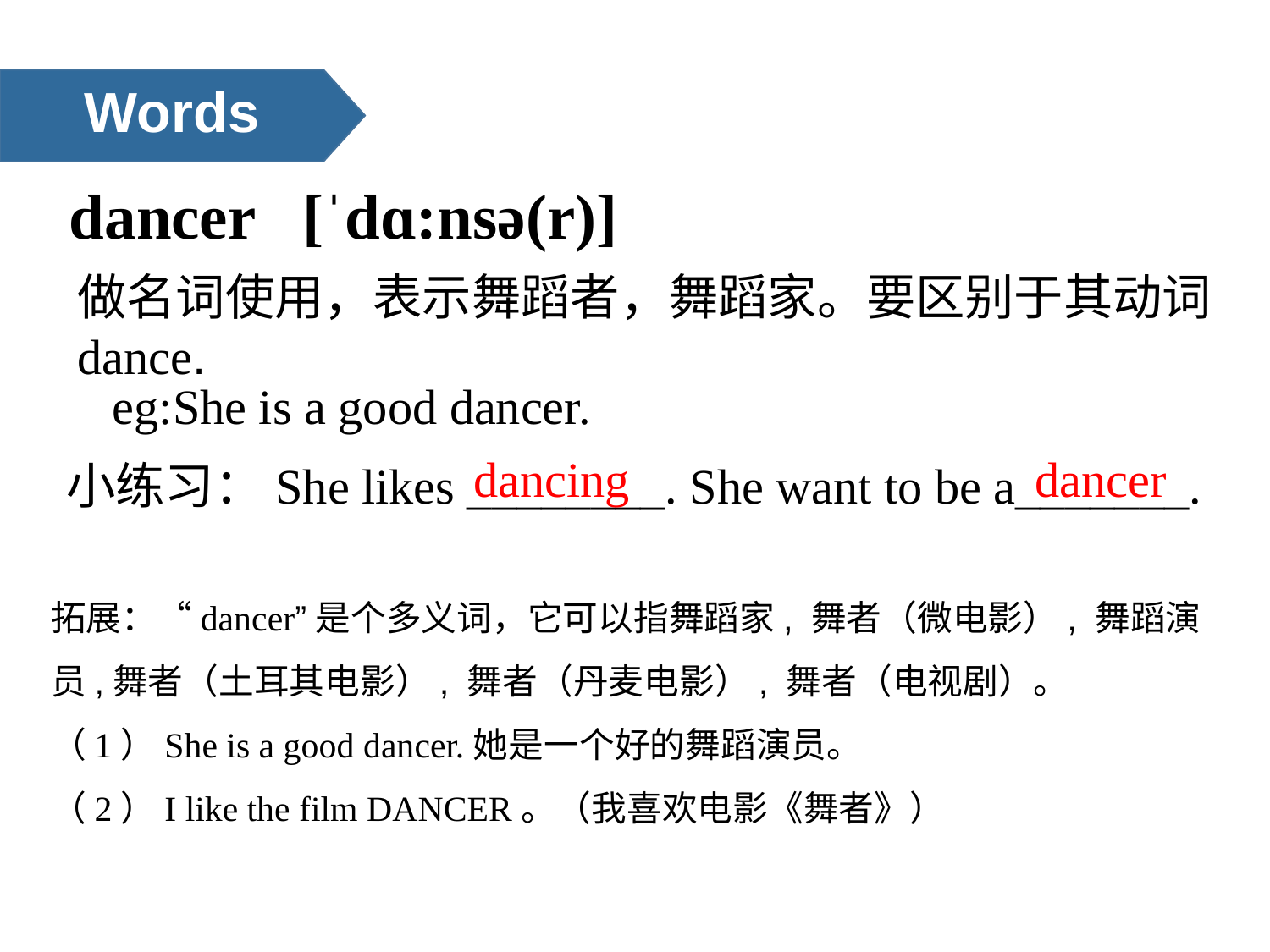

Words
dancer   [ˈdɑ:nsə(r)]
做名词使用，表示舞蹈者，舞蹈家。要区别于其动词dance.
eg:She is a good dancer.
dancing                                 dancer
小练习：She likes ________. She want to be a_______.
拓展：“dancer”是个多义词，它可以指舞蹈家, 舞者（微电影）, 舞蹈演员,舞者（土耳其电影）, 舞者（丹麦电影）, 舞者（电视剧）。
（1）She is a good dancer.她是一个好的舞蹈演员。
（2）I like the film DANCER。（我喜欢电影《舞者》）